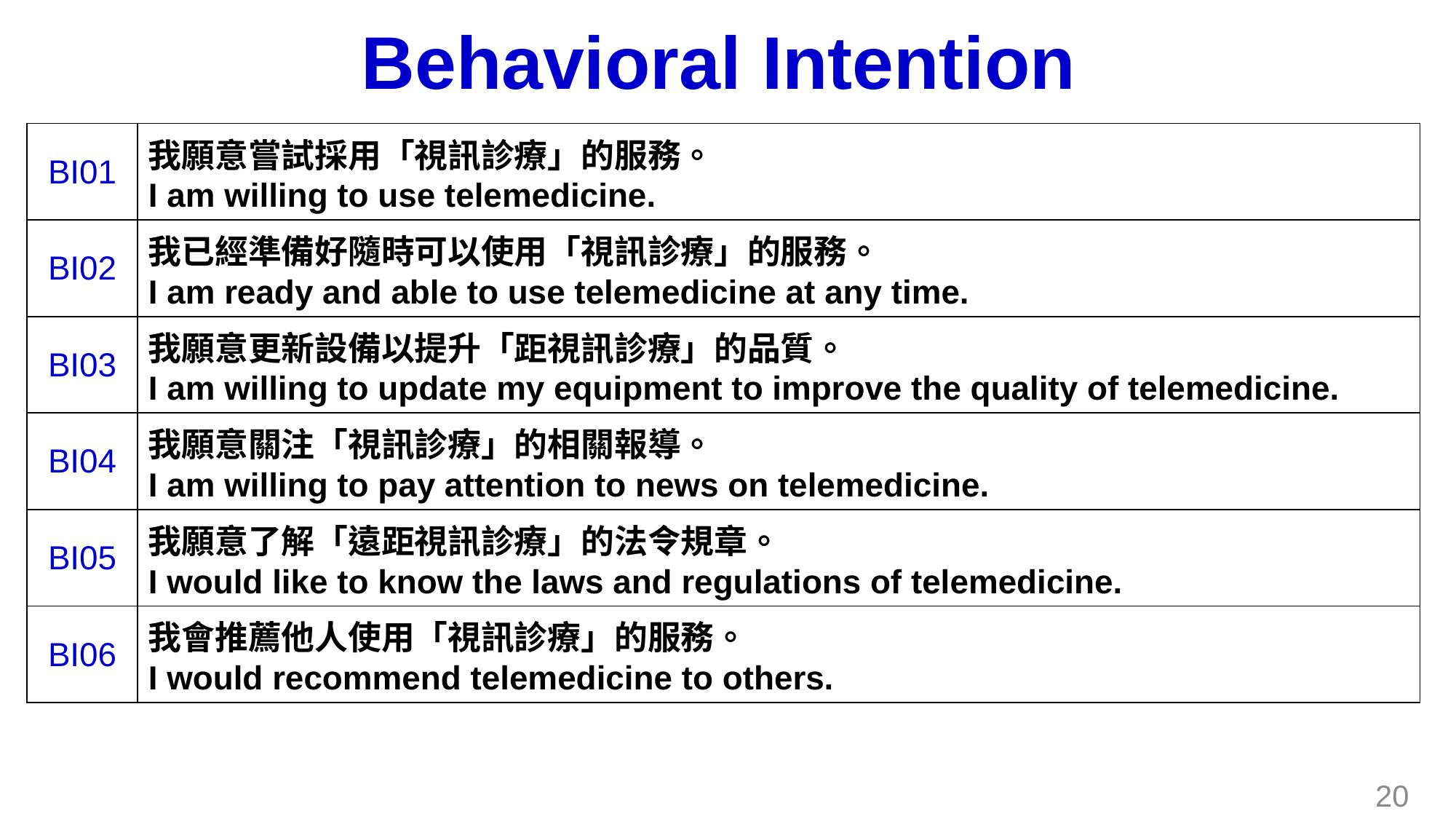

# Behavioral Intention
| BI01 | 我願意嘗試採用「視訊診療」的服務。 I am willing to use telemedicine. |
| --- | --- |
| BI02 | 我已經準備好隨時可以使用「視訊診療」的服務。 I am ready and able to use telemedicine at any time. |
| BI03 | 我願意更新設備以提升「距視訊診療」的品質。 I am willing to update my equipment to improve the quality of telemedicine. |
| BI04 | 我願意關注「視訊診療」的相關報導。 I am willing to pay attention to news on telemedicine. |
| BI05 | 我願意了解「遠距視訊診療」的法令規章。 I would like to know the laws and regulations of telemedicine. |
| BI06 | 我會推薦他人使用「視訊診療」的服務。 I would recommend telemedicine to others. |
20